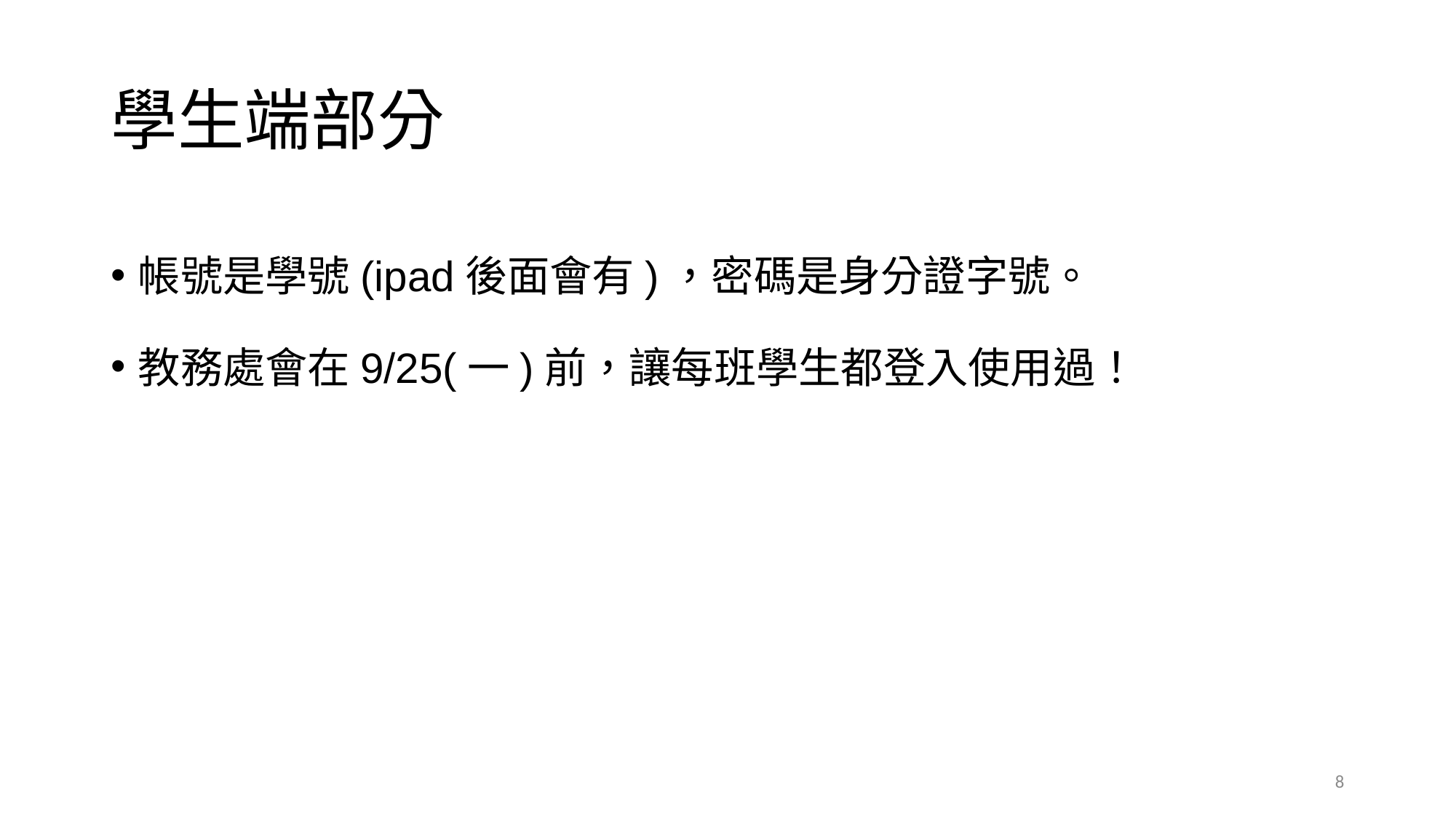

# 學生端部分
帳號是學號(ipad後面會有)，密碼是身分證字號。
教務處會在9/25(一)前，讓每班學生都登入使用過！
8